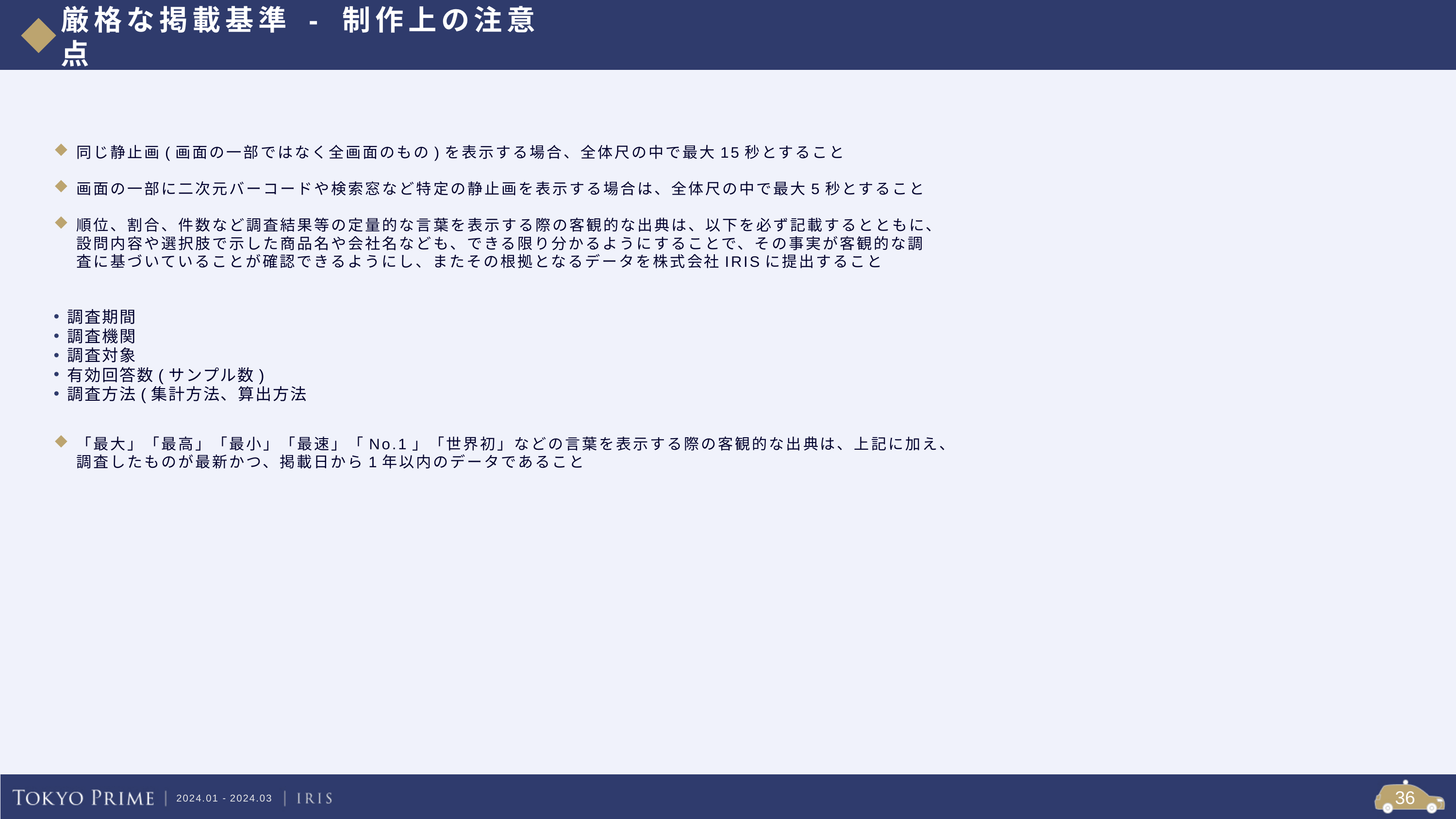

厳格な掲載基準 - 制作上の注意点

同じ静止画(画面の一部ではなく全画面のもの)を表示する場合、全体尺の中で最大15秒とすること

画面の一部に二次元バーコードや検索窓など特定の静止画を表示する場合は、全体尺の中で最大5秒とすること

順位、割合、件数など調査結果等の定量的な言葉を表示する際の客観的な出典は、以下を必ず記載するとともに、設問内容や選択肢で示した商品名や会社名なども、できる限り分かるようにすることで、その事実が客観的な調査に基づいていることが確認できるようにし、またその根拠となるデータを株式会社IRISに提出すること

調査期間
調査機関
調査対象
有効回答数(サンプル数)
調査方法(集計方法、算出方法

「最大」「最高」「最小」「最速」「No.1」「世界初」などの言葉を表示する際の客観的な出典は、上記に加え、調査したものが最新かつ、掲載日から1年以内のデータであること